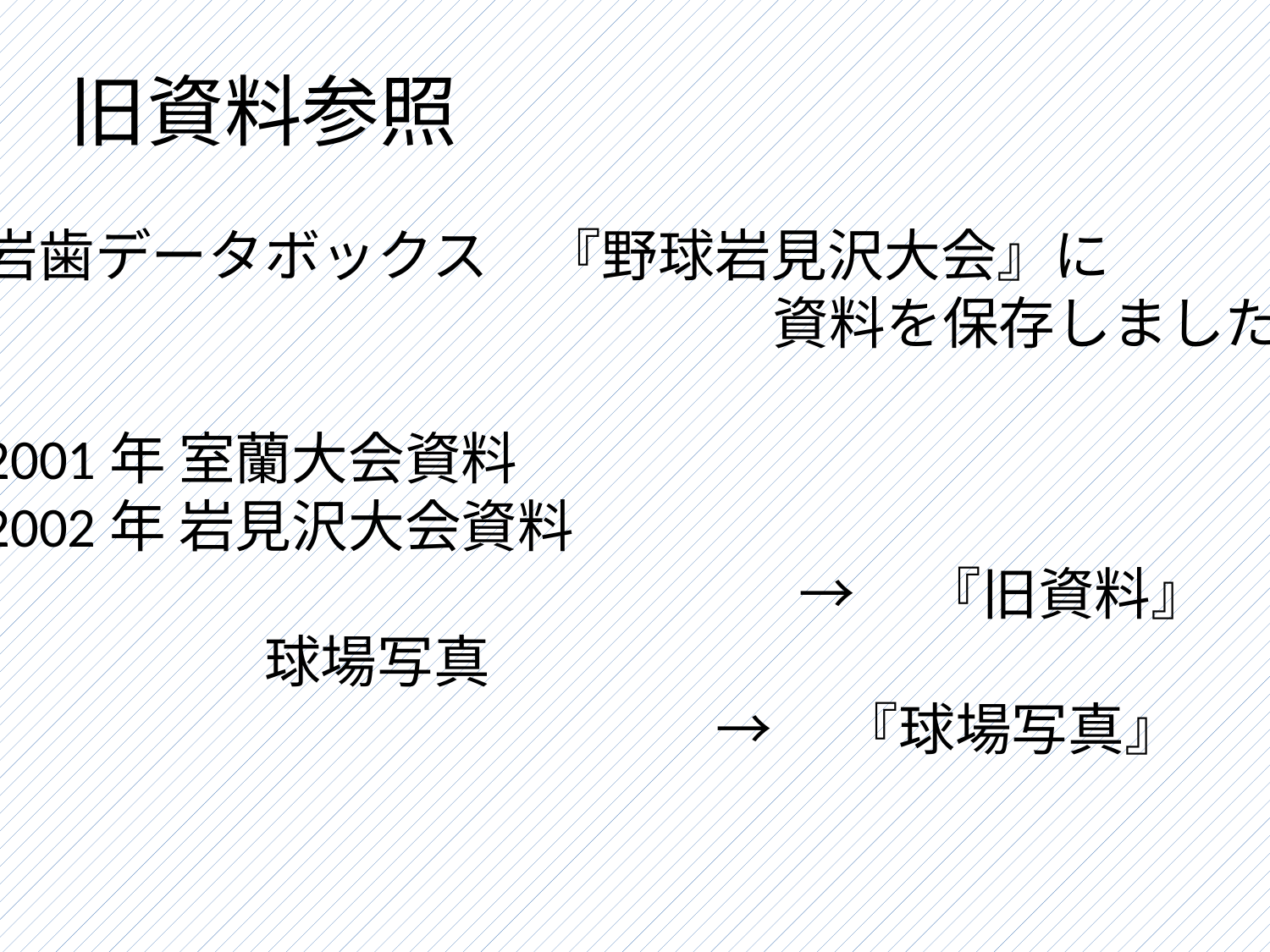

旧資料参照

岩歯データボックス　『野球岩見沢大会』に
　　　　　　　　　　　　　　資料を保存しました

2001年 室蘭大会資料
2002年 岩見沢大会資料
 　　　　　　　　　　　　　　→　 『旧資料』
　　　　　球場写真
　　　　　　　　　　　　　→　 『球場写真』